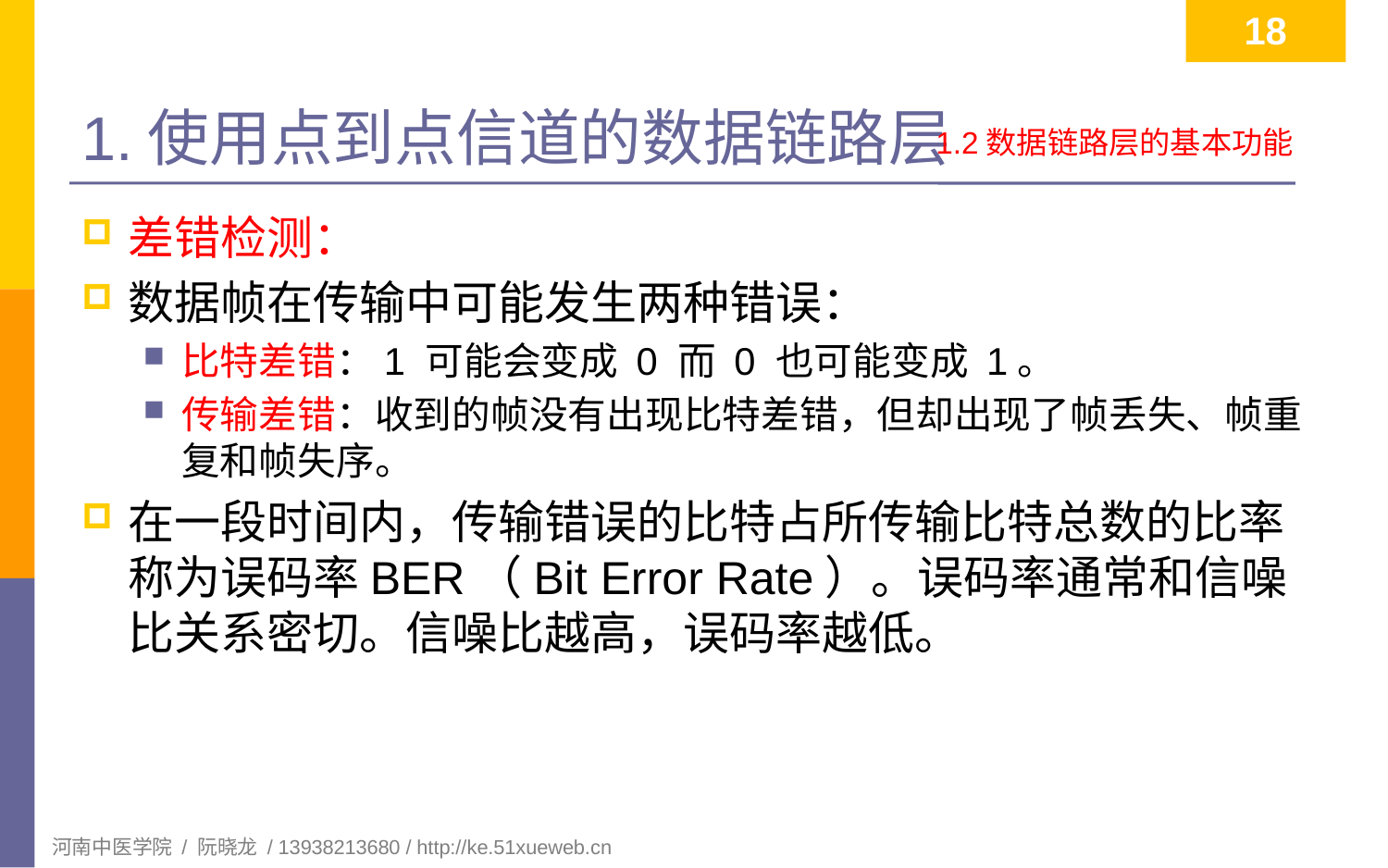

18
# 1.使用点到点信道的数据链路层
1.2数据链路层的基本功能
差错检测：
数据帧在传输中可能发生两种错误：
比特差错：1 可能会变成 0 而 0 也可能变成 1。
传输差错：收到的帧没有出现比特差错，但却出现了帧丢失、帧重复和帧失序。
在一段时间内，传输错误的比特占所传输比特总数的比率称为误码率BER（Bit Error Rate）。误码率通常和信噪比关系密切。信噪比越高，误码率越低。